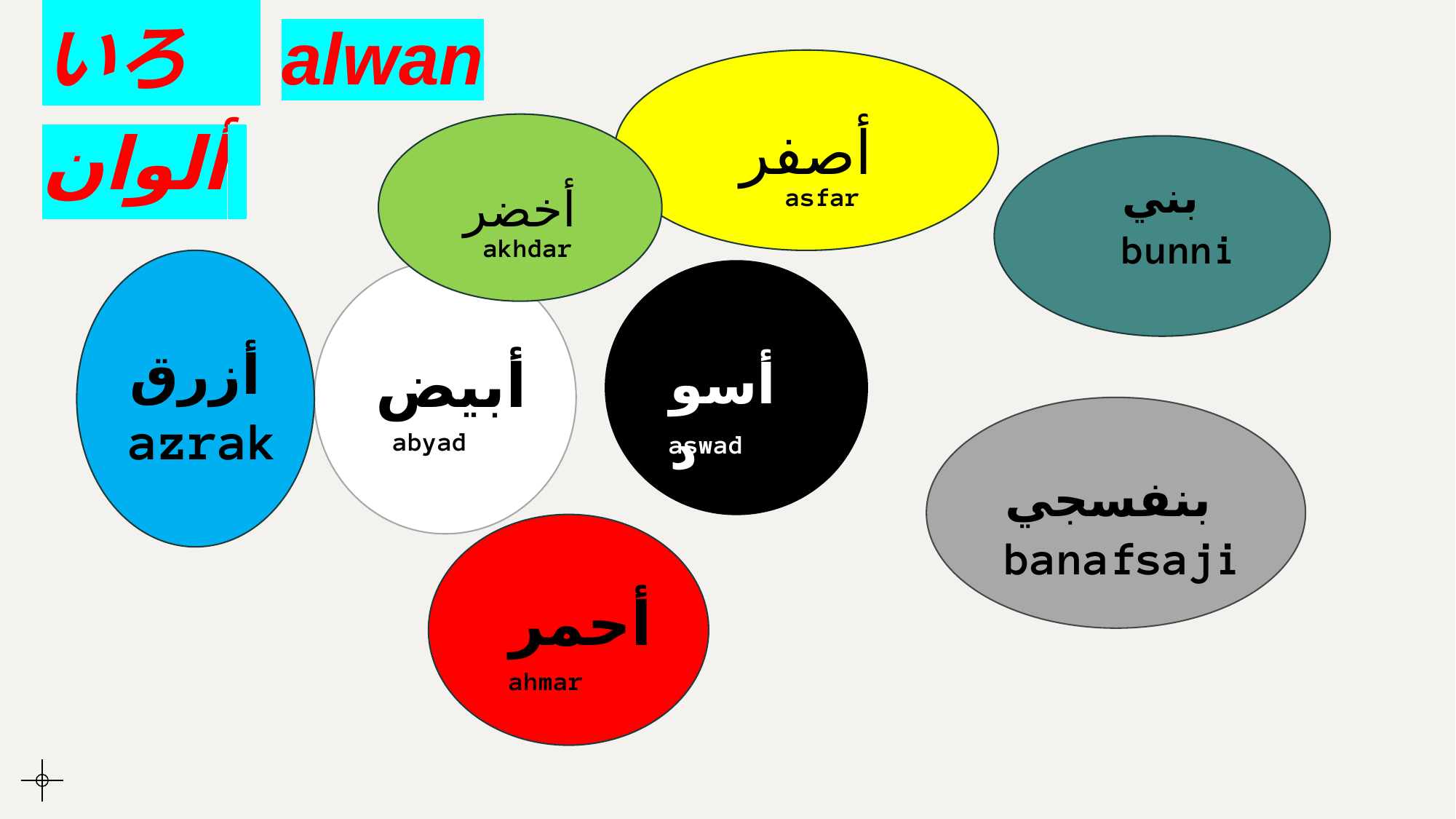

# いろ　alwan ألوان
أصفر
أخضر

بني
bunni
asfar
akhdar

أزرق
azrak
أبيض
أسود

abyad
aswad
بنفسجي
banafsaji

أحمر
ahmar